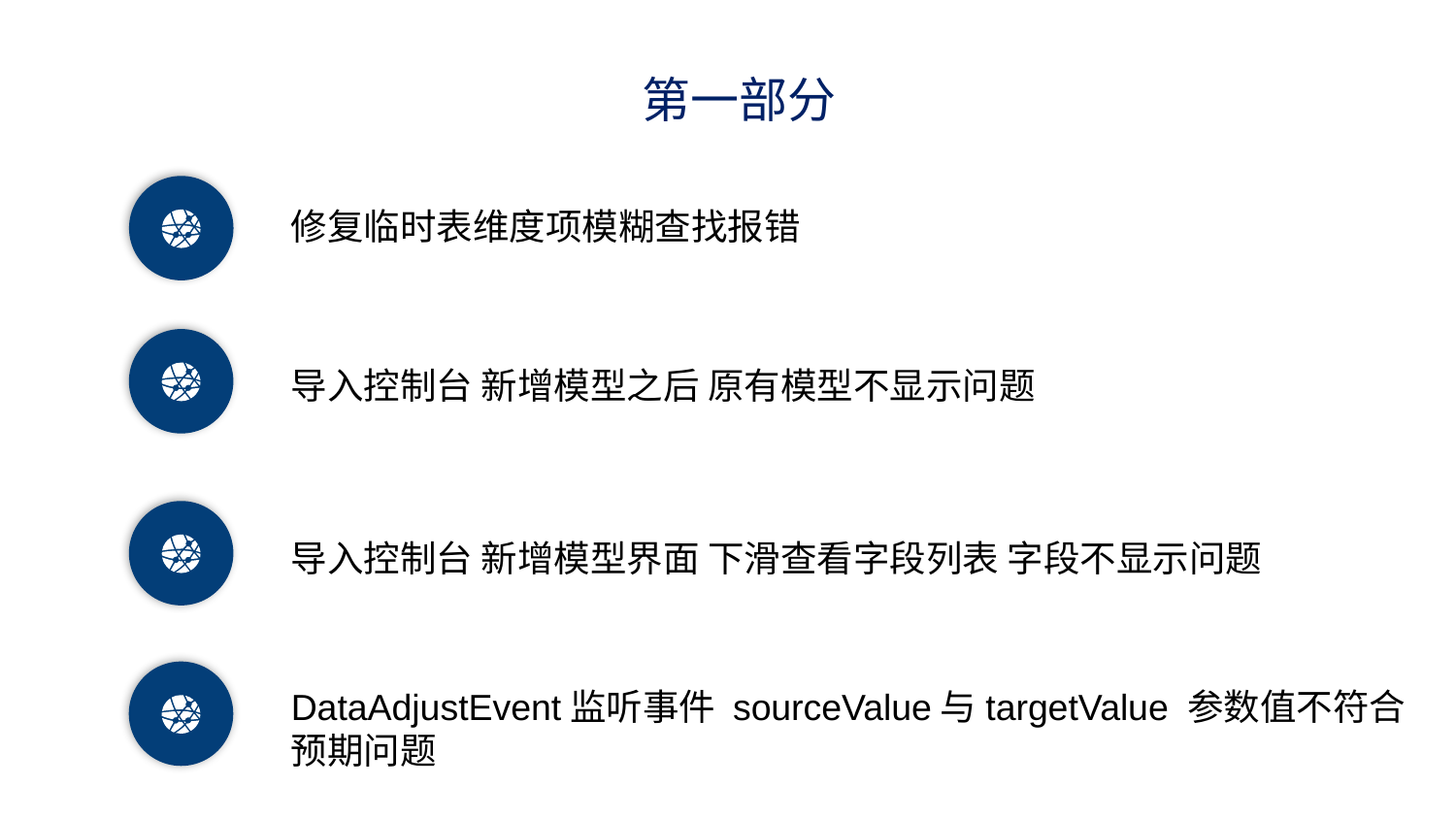

第一部分

修复临时表维度项模糊查找报错

导入控制台 新增模型之后 原有模型不显示问题

导入控制台 新增模型界面 下滑查看字段列表 字段不显示问题

DataAdjustEvent监听事件 sourceValue与targetValue 参数值不符合预期问题